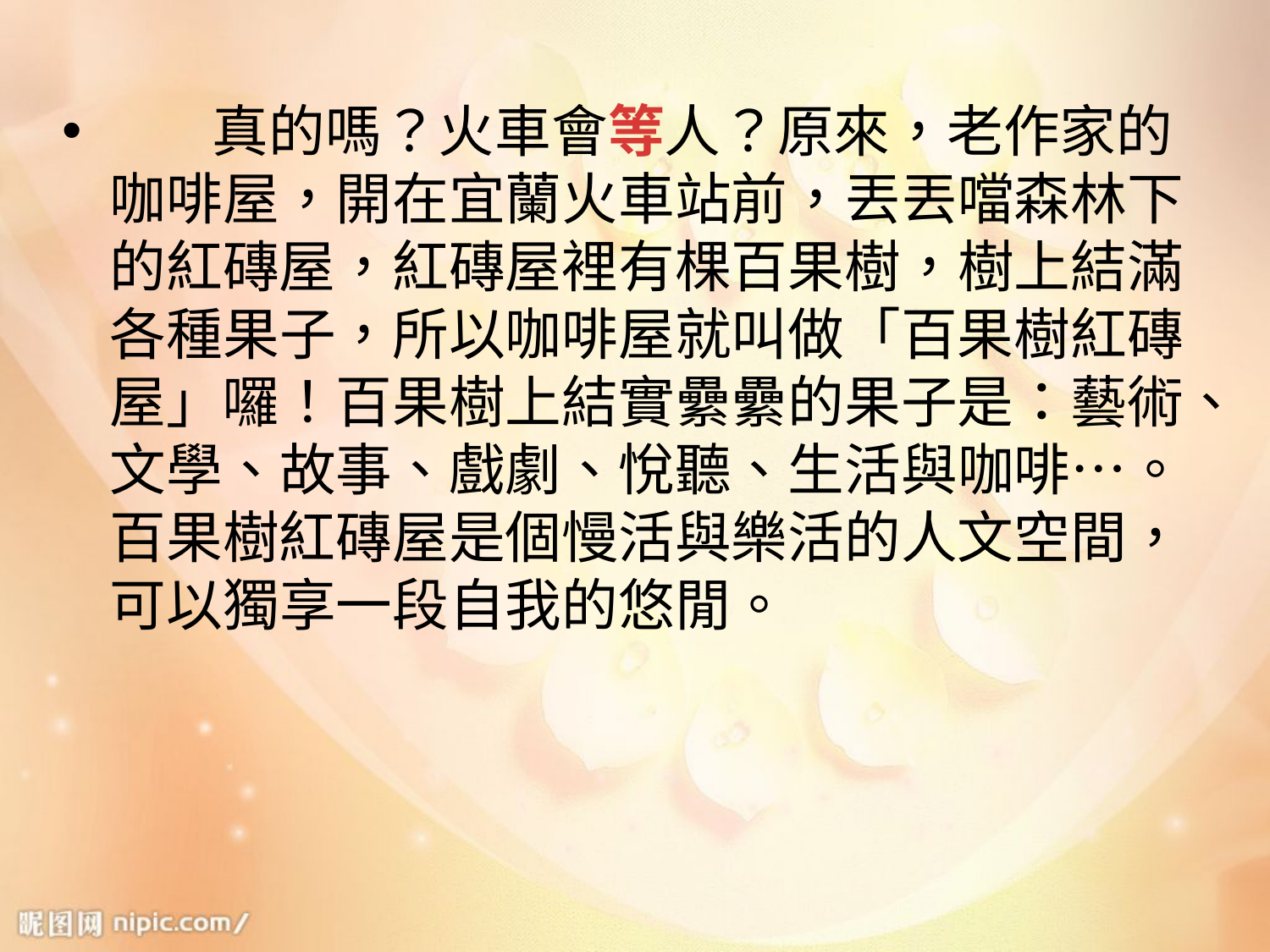

真的嗎？火車會等人？原來，老作家的咖啡屋，開在宜蘭火車站前，丟丟噹森林下的紅磚屋，紅磚屋裡有棵百果樹，樹上結滿各種果子，所以咖啡屋就叫做「百果樹紅磚屋」囉！百果樹上結實纍纍的果子是：藝術、文學、故事、戲劇、悅聽、生活與咖啡…。百果樹紅磚屋是個慢活與樂活的人文空間，可以獨享一段自我的悠閒。